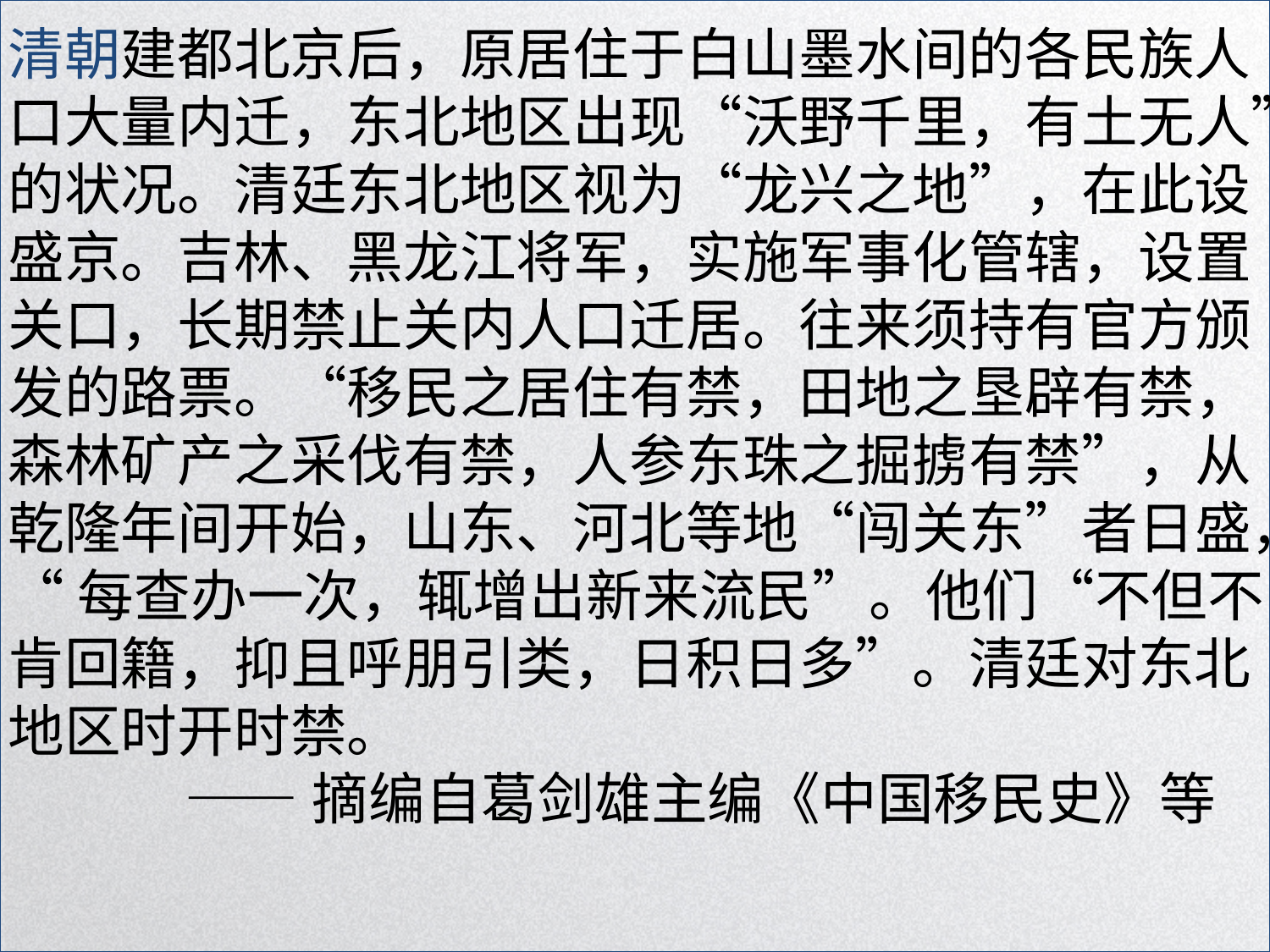

清朝建都北京后，原居住于白山墨水间的各民族人
口大量内迁，东北地区出现“沃野千里，有土无人”
的状况。清廷东北地区视为“龙兴之地”，在此设
盛京。吉林、黑龙江将军，实施军事化管辖，设置
关口，长期禁止关内人口迁居。往来须持有官方颁
发的路票。“移民之居住有禁，田地之垦辟有禁，
森林矿产之采伐有禁，人参东珠之掘掳有禁”，从
乾隆年间开始，山东、河北等地“闯关东”者日盛，
“每查办一次，辄增出新来流民”。他们“不但不
肯回籍，抑且呼朋引类，日积日多”。清廷对东北
地区时开时禁。
              ——摘编自葛剑雄主编《中国移民史》等